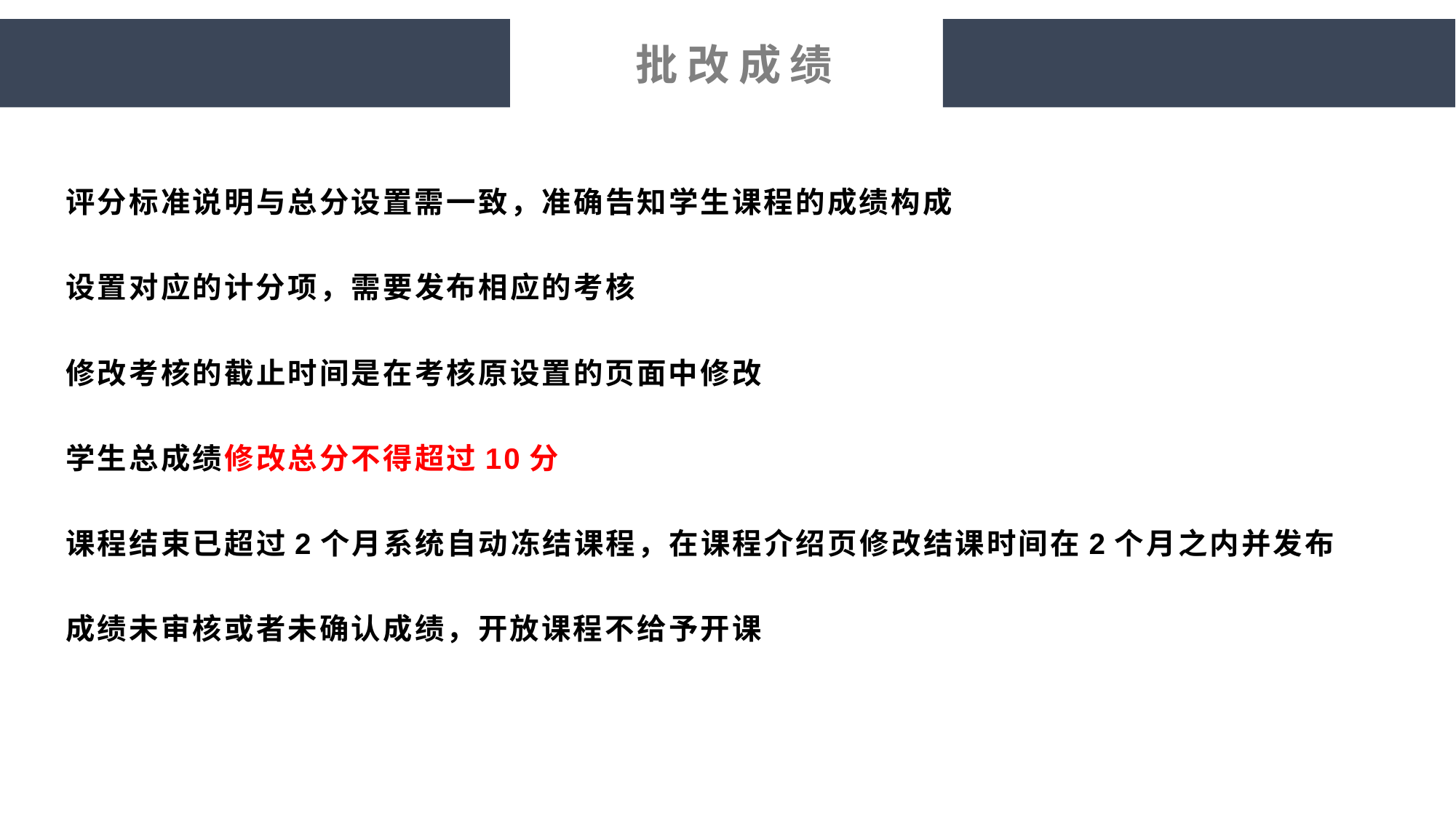

# 批改成绩
评分标准说明与总分设置需一致，准确告知学生课程的成绩构成
设置对应的计分项，需要发布相应的考核
修改考核的截止时间是在考核原设置的页面中修改
学生总成绩修改总分不得超过10分
课程结束已超过2个月系统自动冻结课程，在课程介绍页修改结课时间在2个月之内并发布
成绩未审核或者未确认成绩，开放课程不给予开课